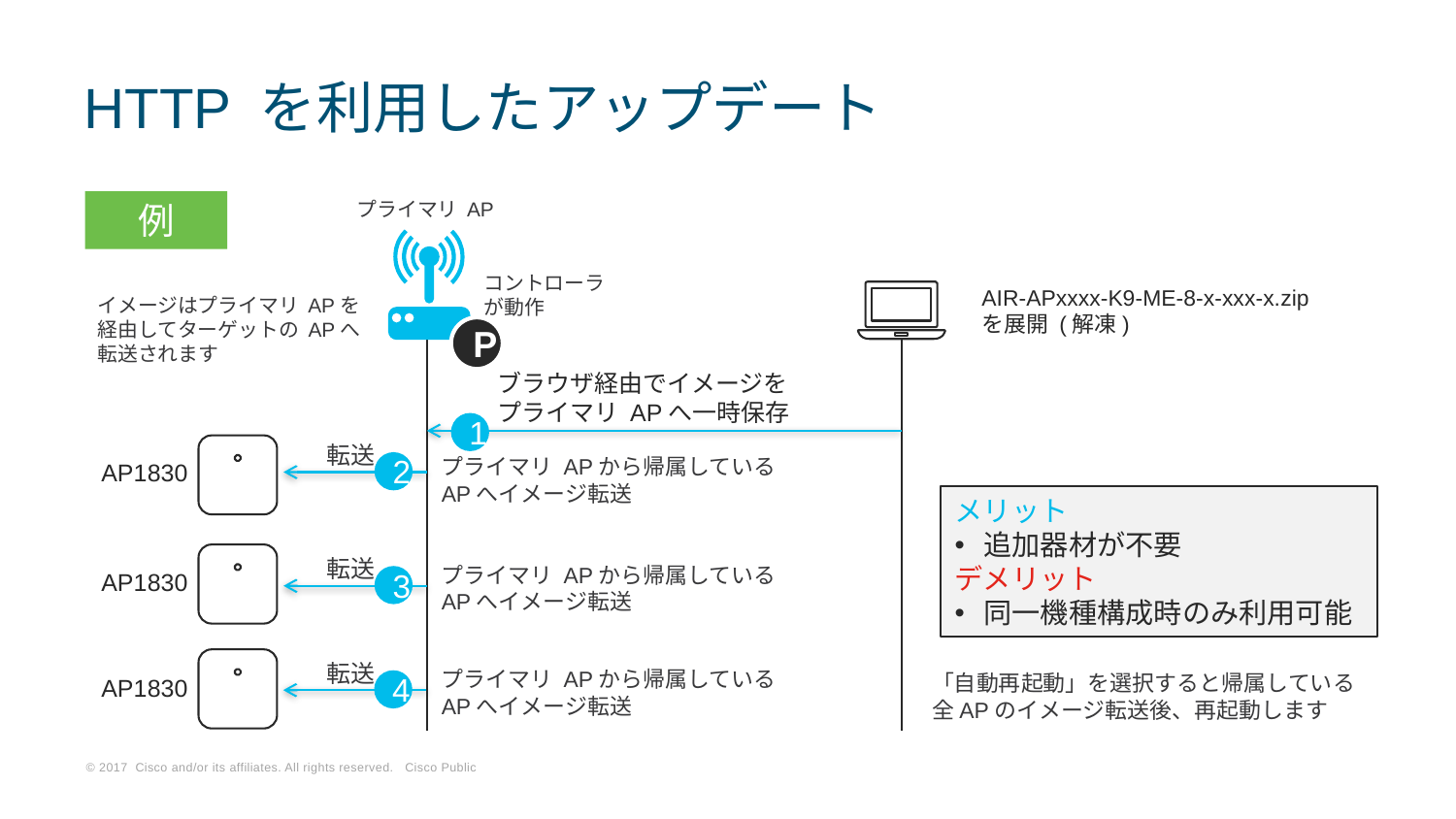

# HTTP を利用したアップデート
プライマリ AP
例

コントローラが動作
AIR-APxxxx-K9-ME-8-x-xxx-x.zip
を展開 (解凍)

イメージはプライマリ APを経由してターゲットの APへ転送されます
P
ブラウザ経由でイメージをプライマリ APへ一時保存
1
転送

プライマリ APから帰属しているAPへイメージ転送
AP1830
2
メリット
追加器材が不要
デメリット
同一機種構成時のみ利用可能

転送
プライマリ APから帰属しているAPへイメージ転送
AP1830
3

転送
プライマリ APから帰属しているAPへイメージ転送
「自動再起動」を選択すると帰属している全APのイメージ転送後、再起動します
AP1830
4